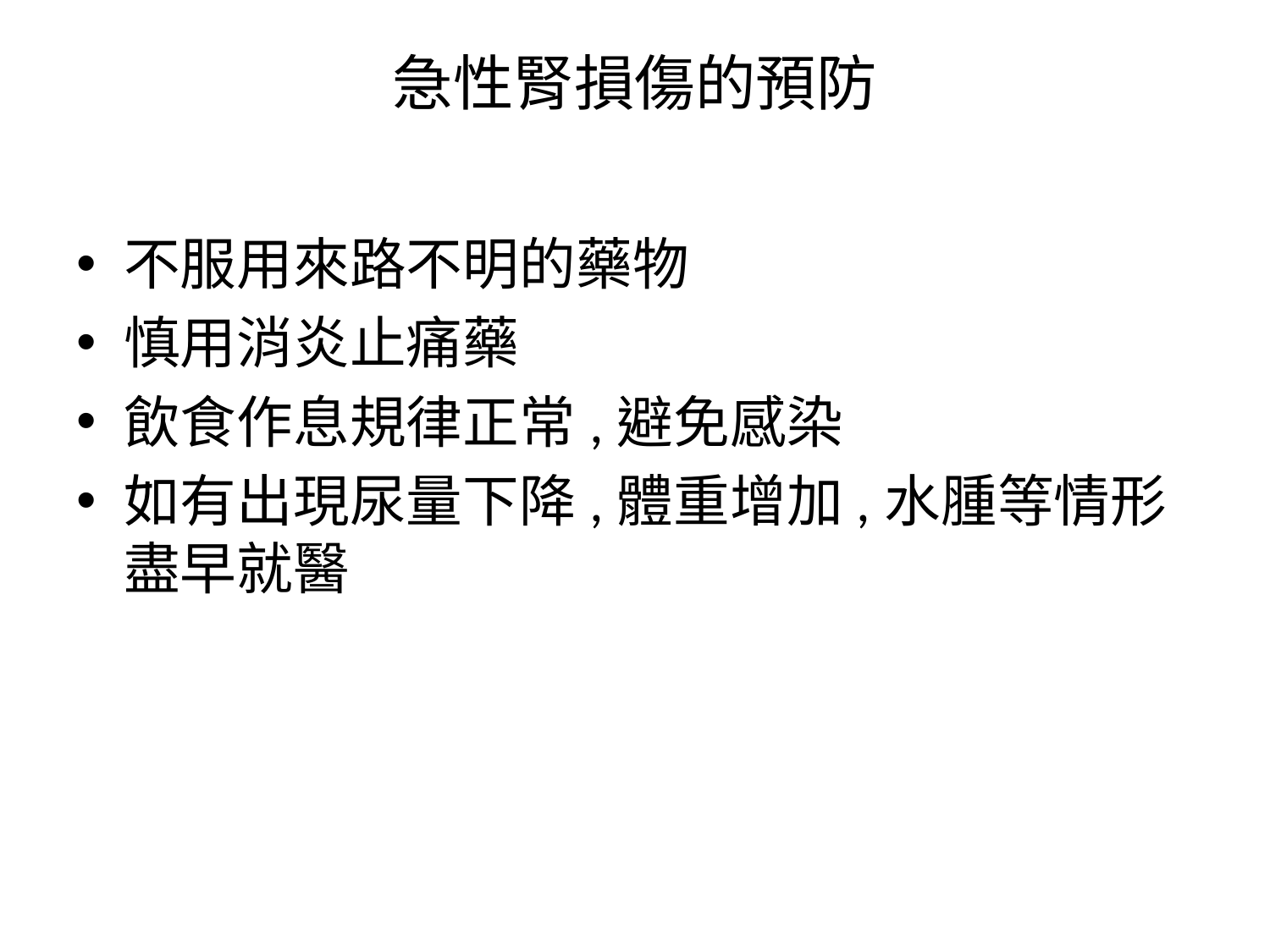

# 急性腎損傷的預防
不服用來路不明的藥物
慎用消炎止痛藥
飲食作息規律正常,避免感染
如有出現尿量下降,體重增加,水腫等情形盡早就醫